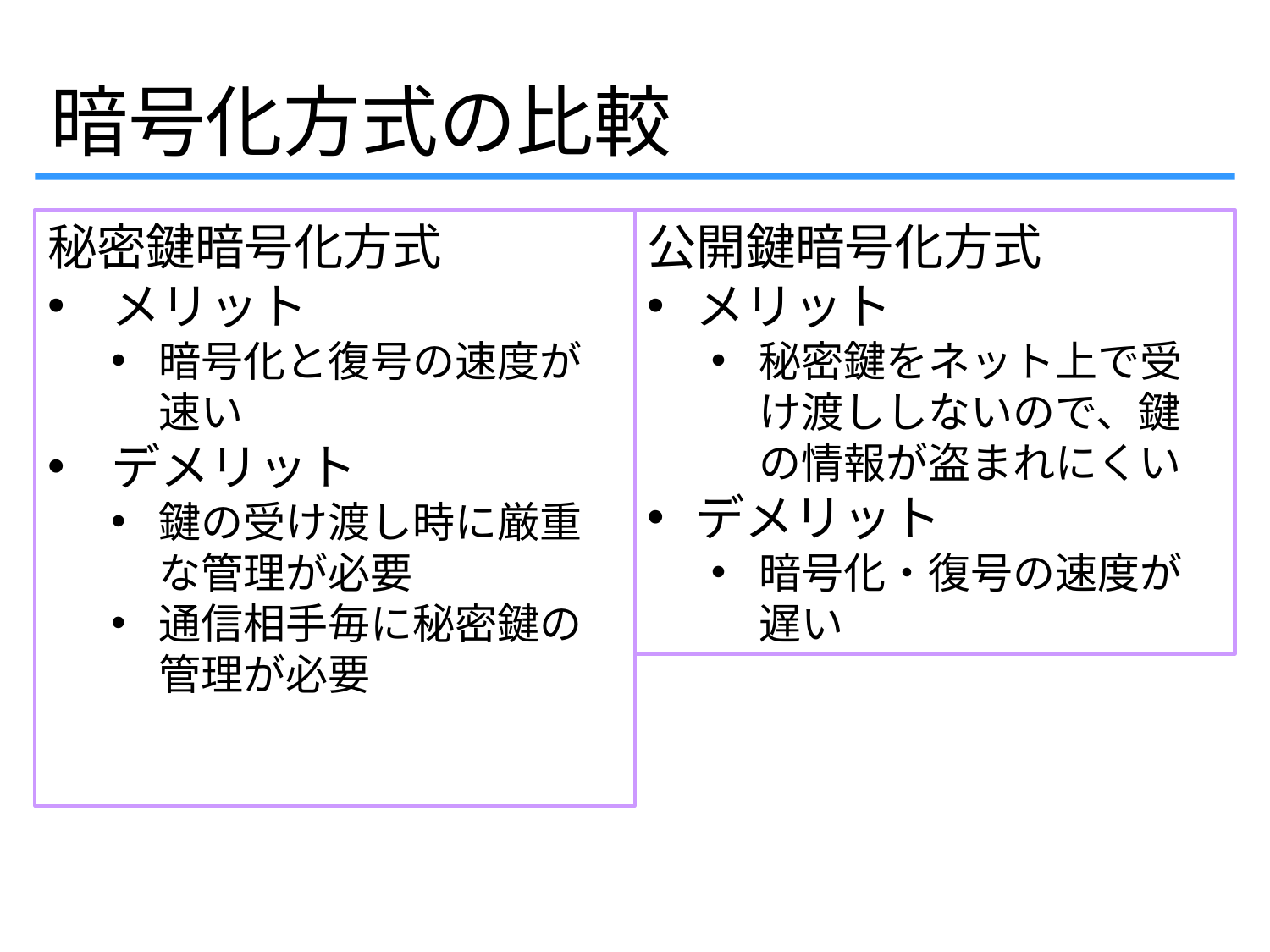

暗号化方式の比較

秘密鍵暗号化方式
メリット
暗号化と復号の速度が速い
デメリット
鍵の受け渡し時に厳重な管理が必要
通信相手毎に秘密鍵の管理が必要

公開鍵暗号化方式
メリット
秘密鍵をネット上で受け渡ししないので、鍵の情報が盗まれにくい
デメリット
暗号化・復号の速度が遅い